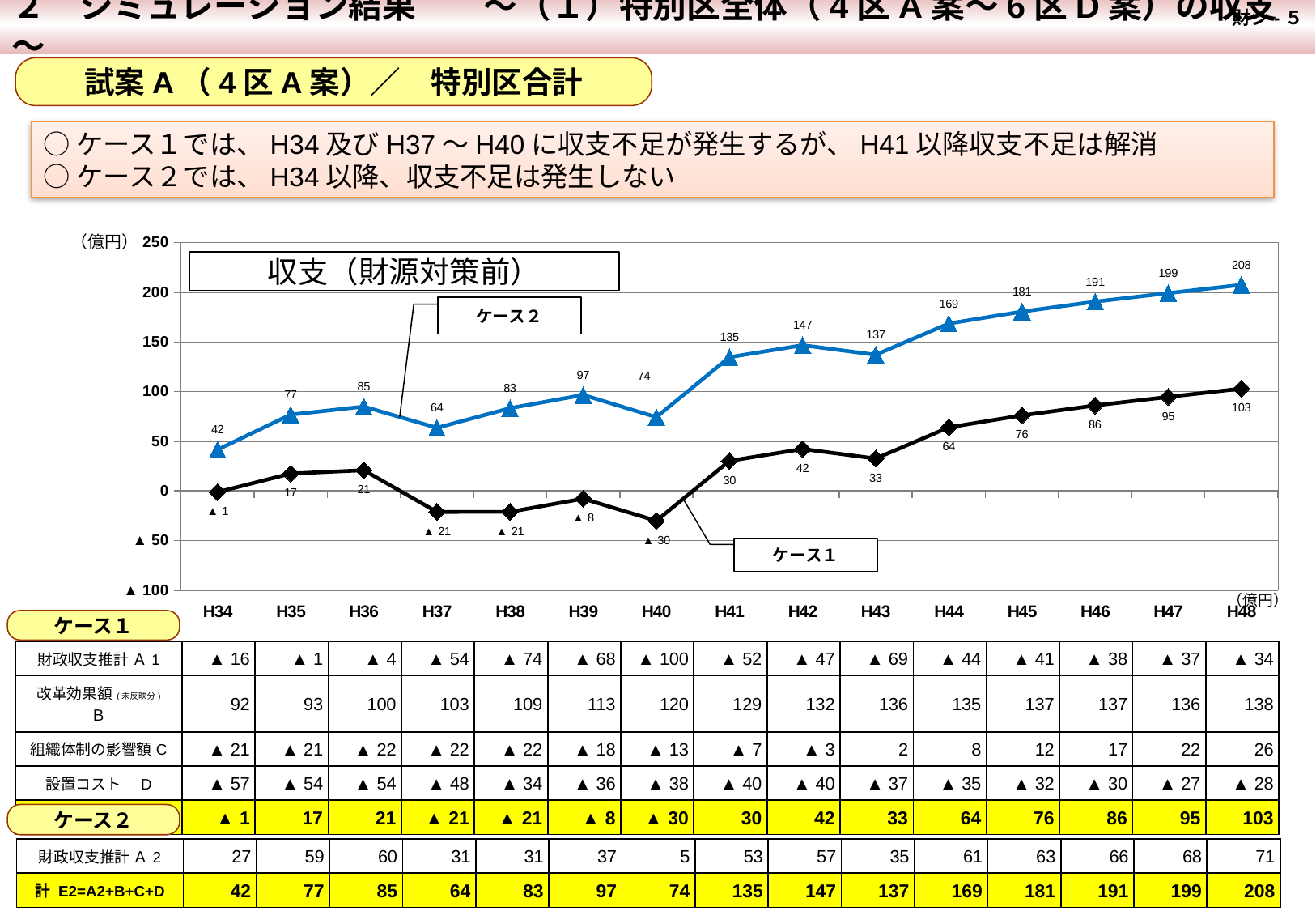

２　シミュレーション結果　　～（１）特別区全体（4区A案～6区D案）の収支～
 財シ-５
試案A（4区A案）／　特別区合計
○ケース１では、H34及びH37～H40に収支不足が発生するが、H41以降収支不足は解消
○ケース２では、H34以降、収支不足は発生しない

### Chart

| Category | 計 E=A'+B+C+D | 計 E=A+B+C+D |
|---|---|---|
| H34 | 41.54199999999999 | -1.218000000000016 |
| H35 | 76.80799999999996 | 17.417999999999957 |
| H36 | 84.92399999999998 | 20.773999999999994 |
| H37 | 63.499999999999986 | -21.250000000000014 |
| H38 | 83.356 | -21.19399999999999 |
| H39 | 96.66044806471442 | -7.889551935285586 |
| H40 | 74.34006045748697 | -30.209939542513027 |
| H41 | 134.69765353378045 | 30.147653533780456 |
| H42 | 146.71383403732307 | 42.16383403732306 |
| H43 | 137.08778430761507 | 32.53778430761506 |
| H44 | 168.5886507048316 | 64.03865070483161 |
| H45 | 180.59681221532864 | 76.04681221532863 |
| H46 | 190.60221084235246 | 86.05221084235245 |
| H47 | 199.19185382747239 | 94.64185382747243 |
| H48 | 207.51971356047932 | 102.96971356047932 |
（億円）
収支（財源対策前）
ケース２
ケース１
（億円）
ケース１
| 財政収支推計 Ａ1 | ▲ 16 | ▲ 1 | ▲ 4 | ▲ 54 | ▲ 74 | ▲ 68 | ▲ 100 | ▲ 52 | ▲ 47 | ▲ 69 | ▲ 44 | ▲ 41 | ▲ 38 | ▲ 37 | ▲ 34 |
| --- | --- | --- | --- | --- | --- | --- | --- | --- | --- | --- | --- | --- | --- | --- | --- |
| 改革効果額(未反映分) Ｂ | 92 | 93 | 100 | 103 | 109 | 113 | 120 | 129 | 132 | 136 | 135 | 137 | 137 | 136 | 138 |
| 組織体制の影響額C | ▲ 21 | ▲ 21 | ▲ 22 | ▲ 22 | ▲ 22 | ▲ 18 | ▲ 13 | ▲ 7 | ▲ 3 | 2 | 8 | 12 | 17 | 22 | 26 |
| 設置コスト　D | ▲ 57 | ▲ 54 | ▲ 54 | ▲ 48 | ▲ 34 | ▲ 36 | ▲ 38 | ▲ 40 | ▲ 40 | ▲ 37 | ▲ 35 | ▲ 32 | ▲ 30 | ▲ 27 | ▲ 28 |
| 計 E1=A1+B+C+D | ▲ 1 | 17 | 21 | ▲ 21 | ▲ 21 | ▲ 8 | ▲ 30 | 30 | 42 | 33 | 64 | 76 | 86 | 95 | 103 |
ケース２
| 財政収支推計 Ａ2 | 27 | 59 | 60 | 31 | 31 | 37 | 5 | 53 | 57 | 35 | 61 | 63 | 66 | 68 | 71 |
| --- | --- | --- | --- | --- | --- | --- | --- | --- | --- | --- | --- | --- | --- | --- | --- |
| 計 E2=A2+B+C+D | 42 | 77 | 85 | 64 | 83 | 97 | 74 | 135 | 147 | 137 | 169 | 181 | 191 | 199 | 208 |